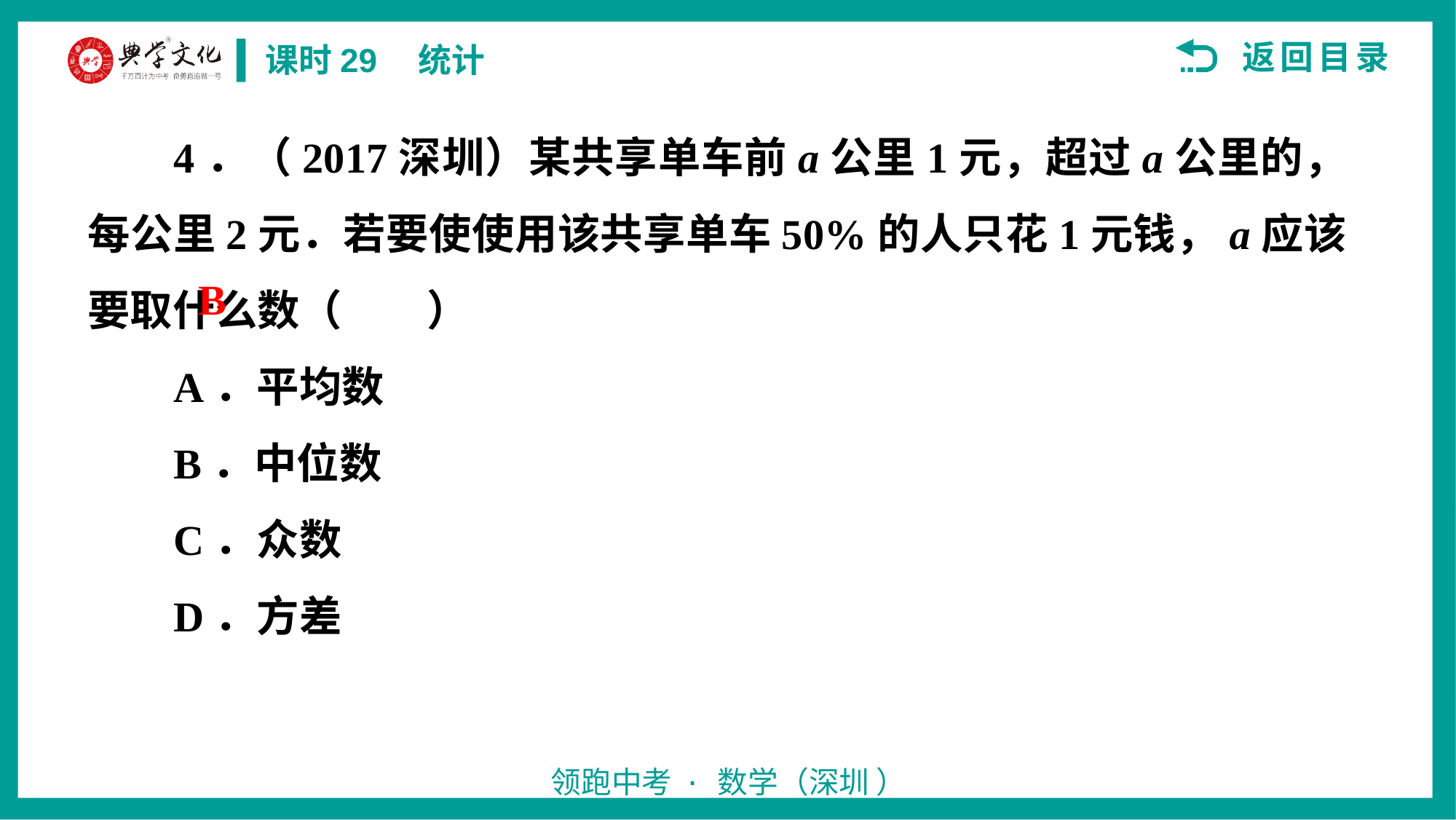

4．（2017深圳）某共享单车前a公里1元，超过a公里的，每公里2元．若要使使用该共享单车50%的人只花1元钱，a应该要取什么数（　　）
A．平均数
B．中位数
C．众数
D．方差
B